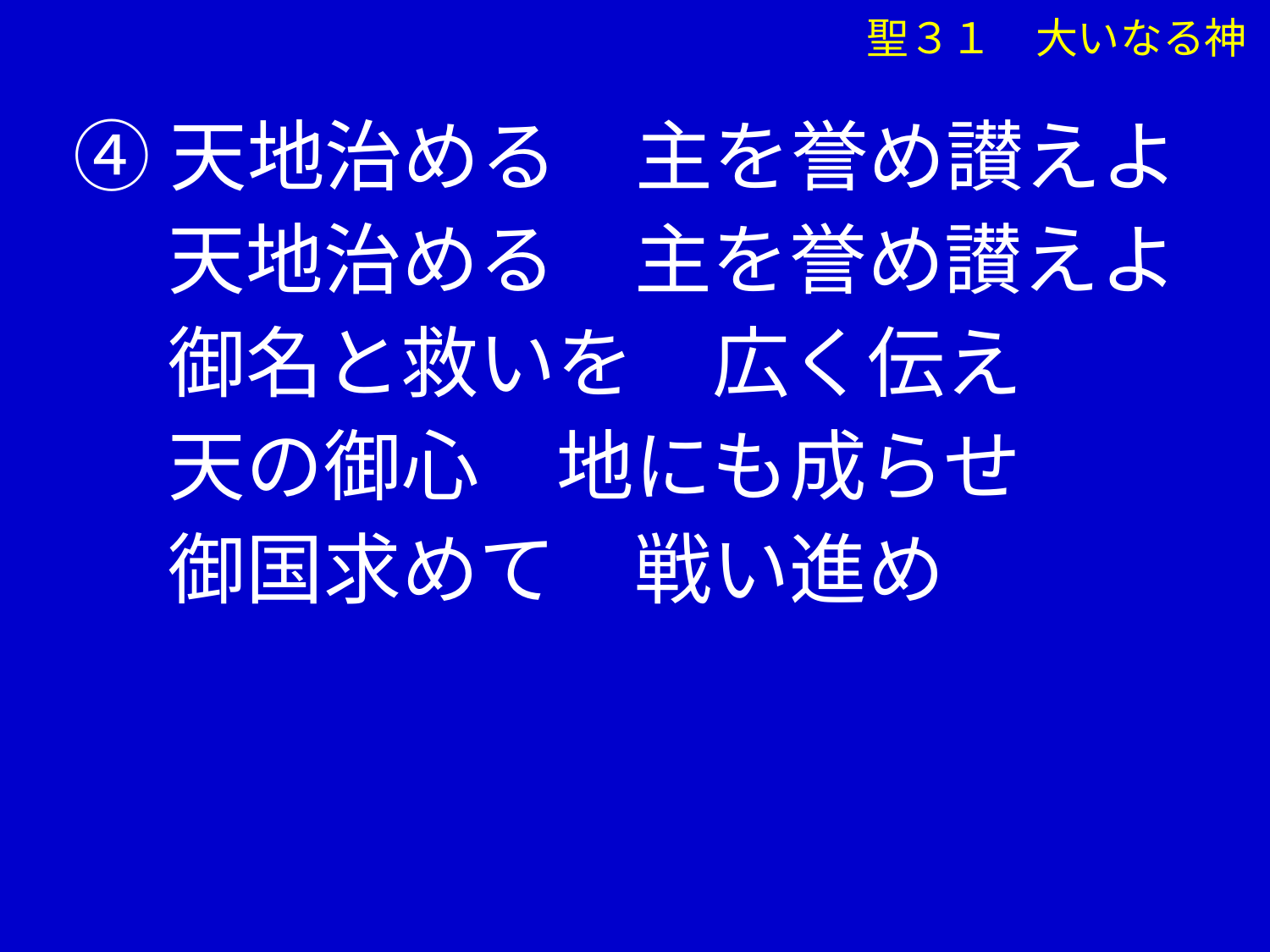

聖３１　大いなる神
④天地治める　主を誉め讃えよ
　 天地治める　主を誉め讃えよ
　 御名と救いを　広く伝え
　 天の御心　地にも成らせ
　 御国求めて　戦い進め